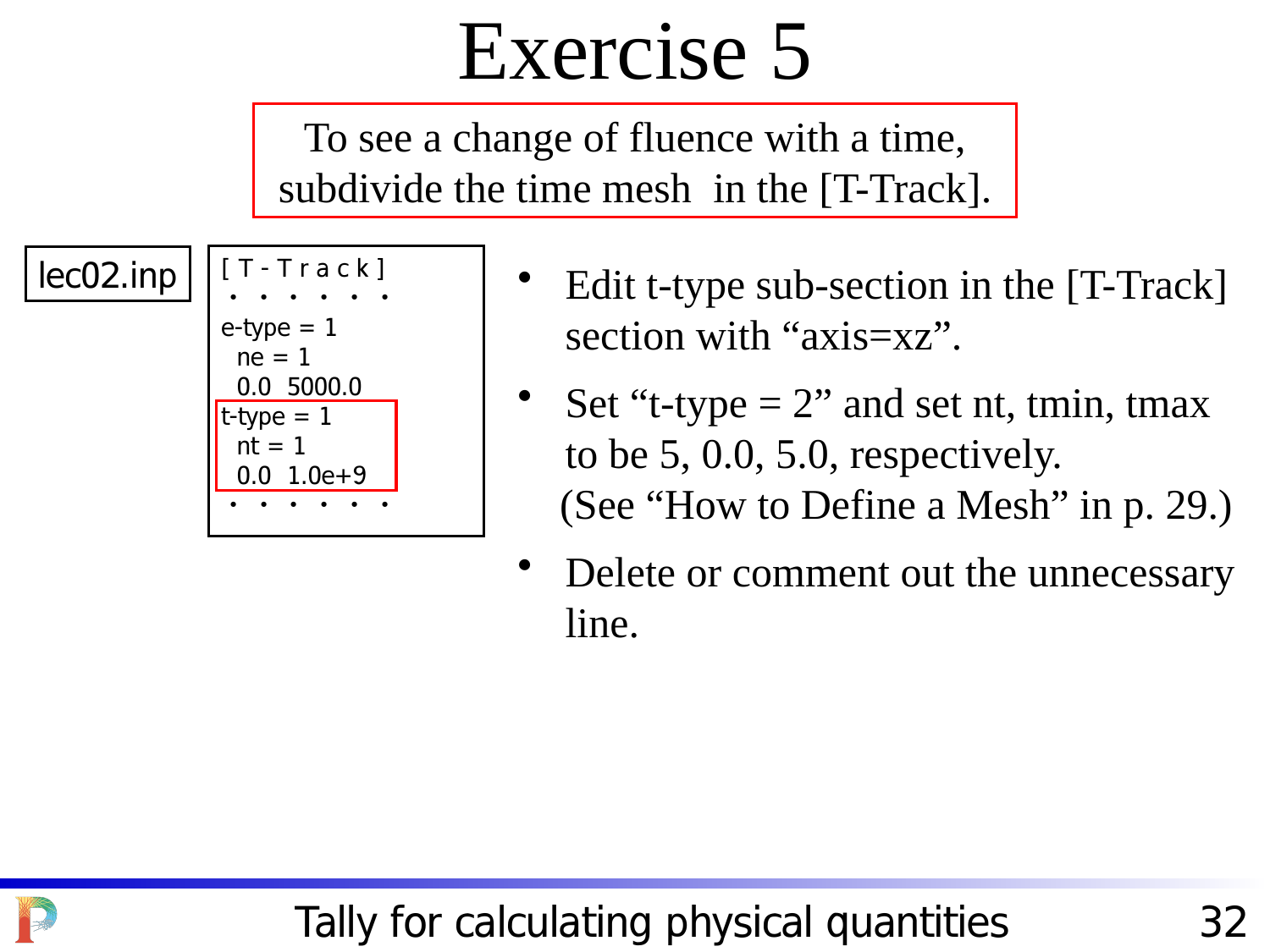

Exercise 5
To see a change of fluence with a time, subdivide the time mesh  in the [T-Track].
lec02.inp
[ T - T r a c k ]
・ ・ ・ ・ ・ ・
e-type = 1
  ne = 1
  0.0  5000.0
t-type = 1
  nt = 1
  0.0  1.0e+9
・ ・ ・ ・ ・ ・
Edit t-type sub-section in the [T-Track] section with “axis=xz”.

Set “t-type = 2” and set nt, tmin, tmax to be 5, 0.0, 5.0, respectively.
    (See “How to Define a Mesh” in p. 29.)

Delete or comment out the unnecessary line.

Tally for calculating physical quantities